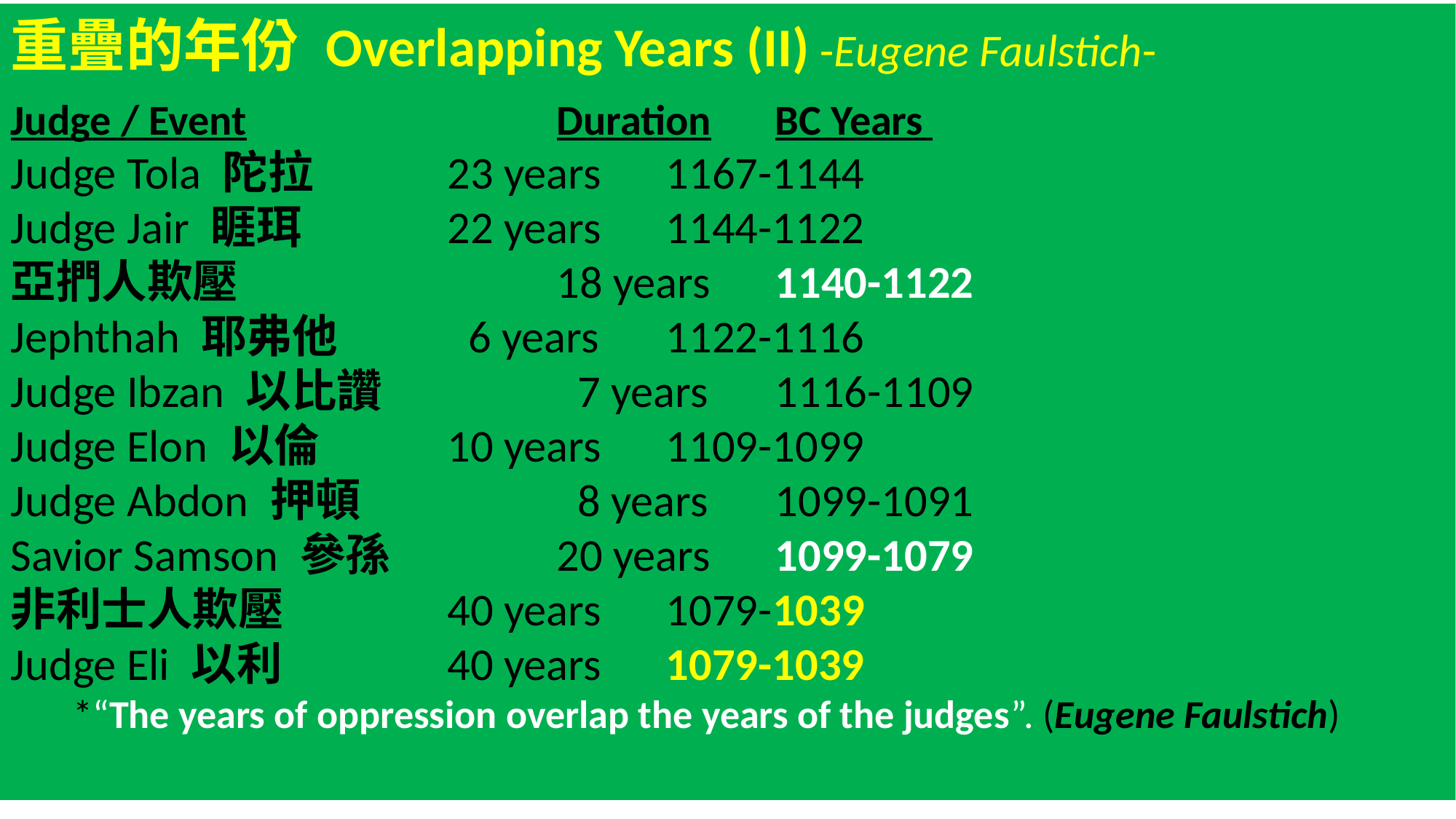

重疊的年份 Overlapping Years (II) -Eugene Faulstich-

Judge / Event			Duration	BC Years
Judge Tola 陀拉		23 years	1167-1144
Judge Jair 睚珥		22 years	1144-1122
亞捫人欺壓			18 years	1140-1122
Jephthah 耶弗他		 6 years	1122-1116
Judge Ibzan 以比讚		 7 years	1116-1109
Judge Elon 以倫		10 years	1109-1099
Judge Abdon 押頓		 8 years	1099-1091
Savior Samson 參孫		20 years	1099-1079
非利士人欺壓		40 years	1079-1039
Judge Eli 以利		40 years	1079-1039
       *“The years of oppression overlap the years of the judges”. (Eugene Faulstich)